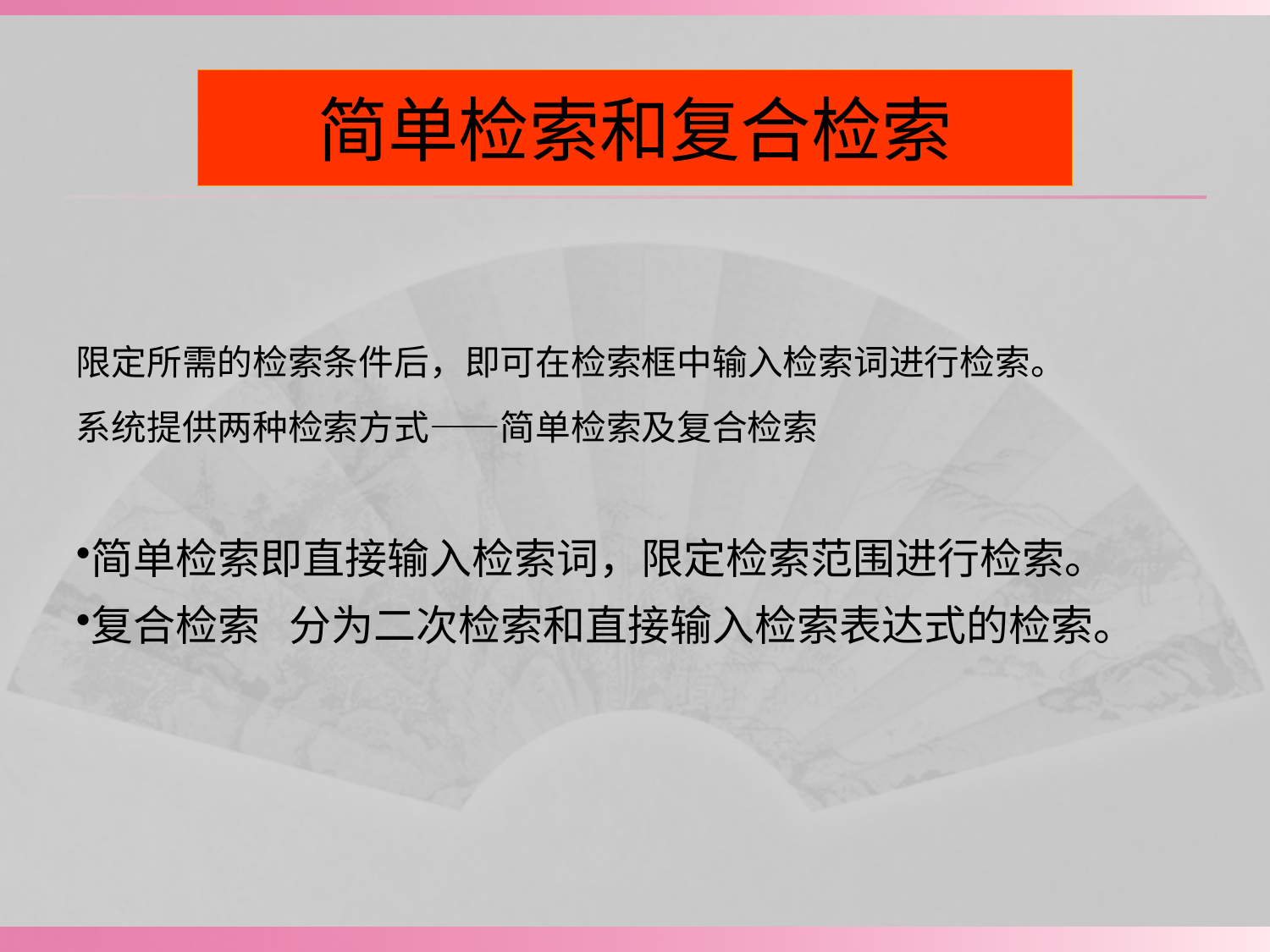

# 简单检索和复合检索
限定所需的检索条件后，即可在检索框中输入检索词进行检索。
系统提供两种检索方式——简单检索及复合检索

简单检索即直接输入检索词，限定检索范围进行检索。
复合检索   分为二次检索和直接输入检索表达式的检索。